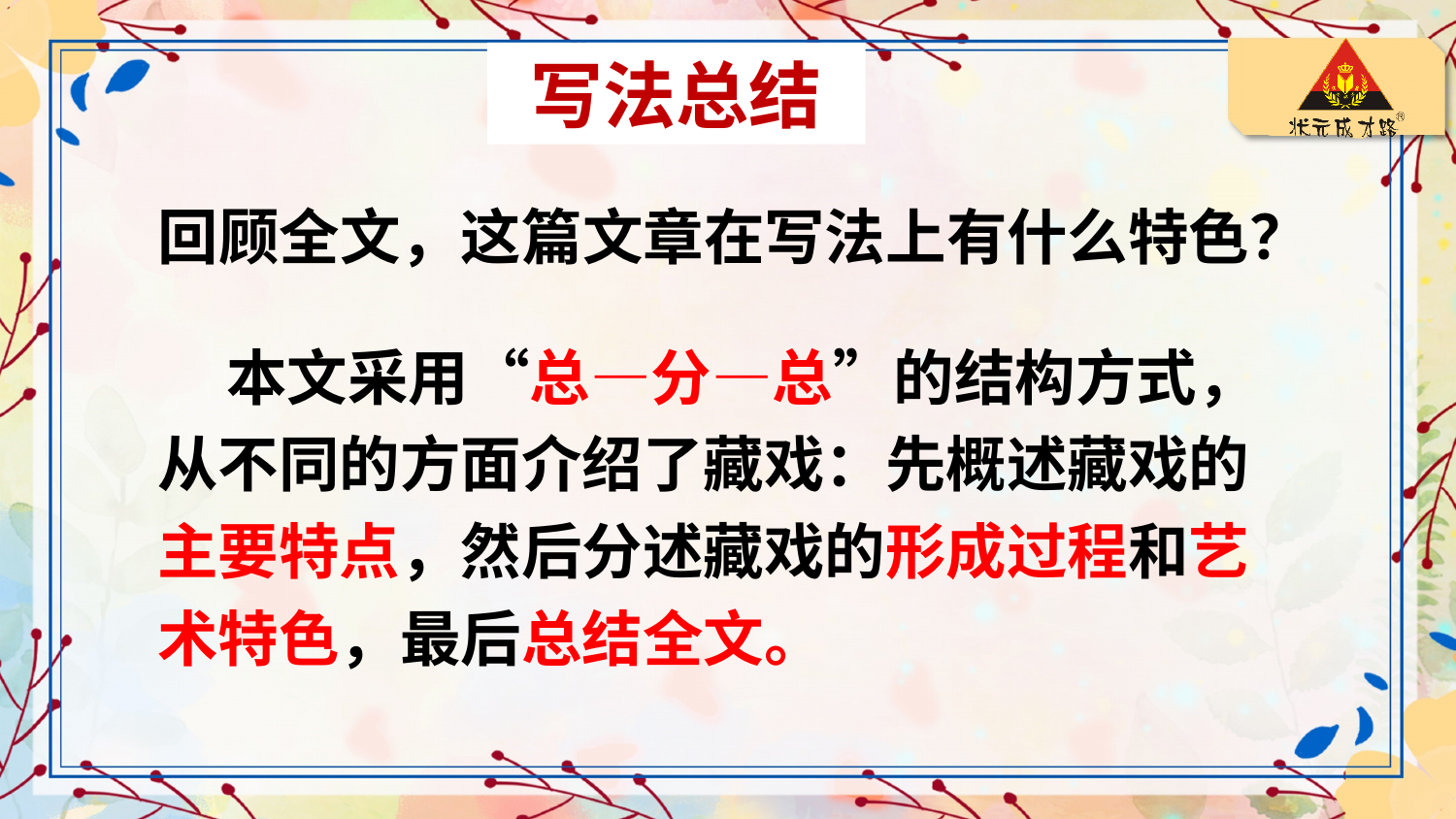

写法总结
回顾全文，这篇文章在写法上有什么特色？
    本文采用“总—分—总”的结构方式，从不同的方面介绍了藏戏：先概述藏戏的主要特点，然后分述藏戏的形成过程和艺术特色，最后总结全文。